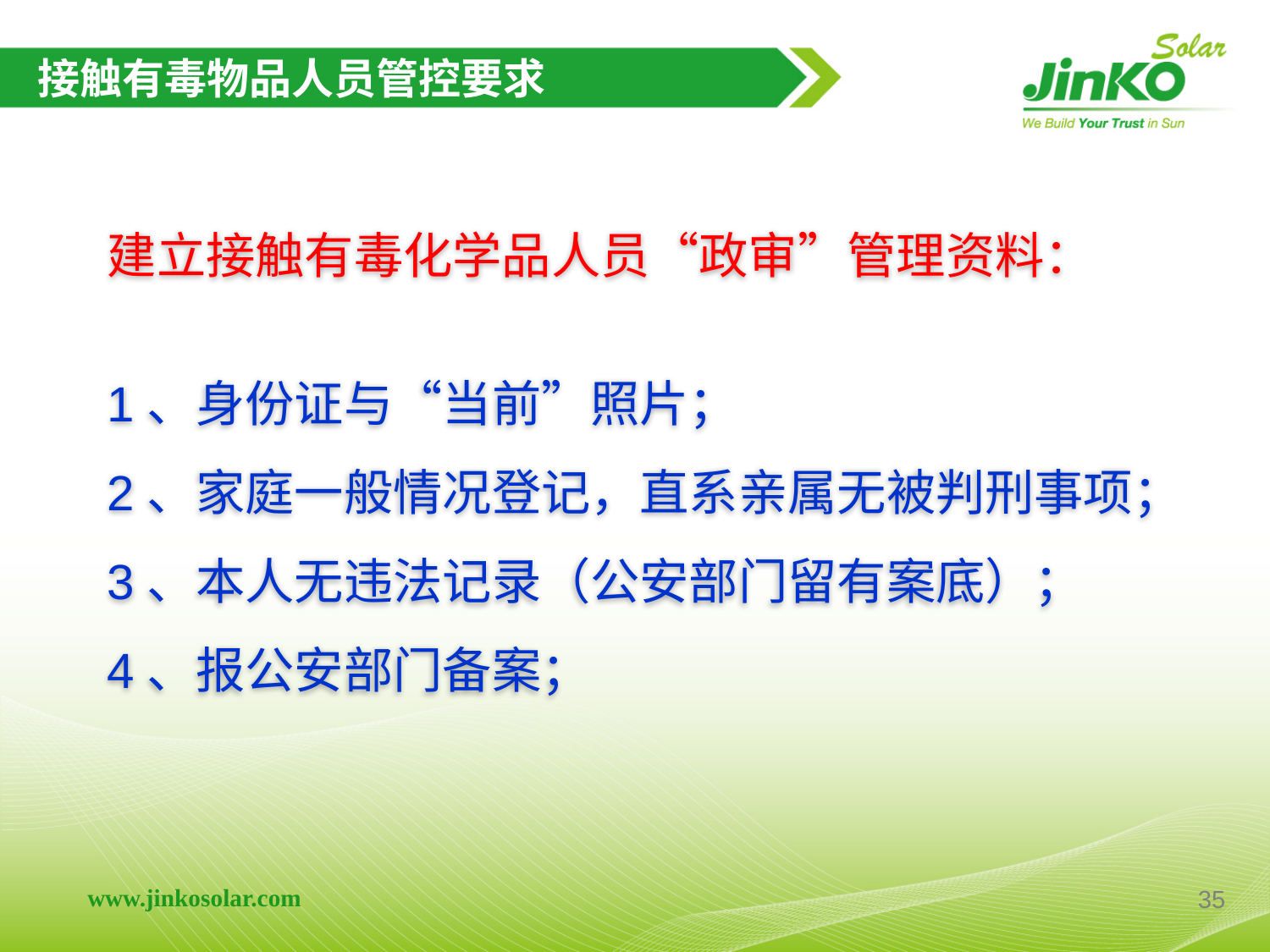

接触有毒物品人员管控要求

建立接触有毒化学品人员“政审”管理资料：

1、身份证与“当前”照片；
2、家庭一般情况登记，直系亲属无被判刑事项；
3、本人无违法记录（公安部门留有案底）；
4、报公安部门备案；